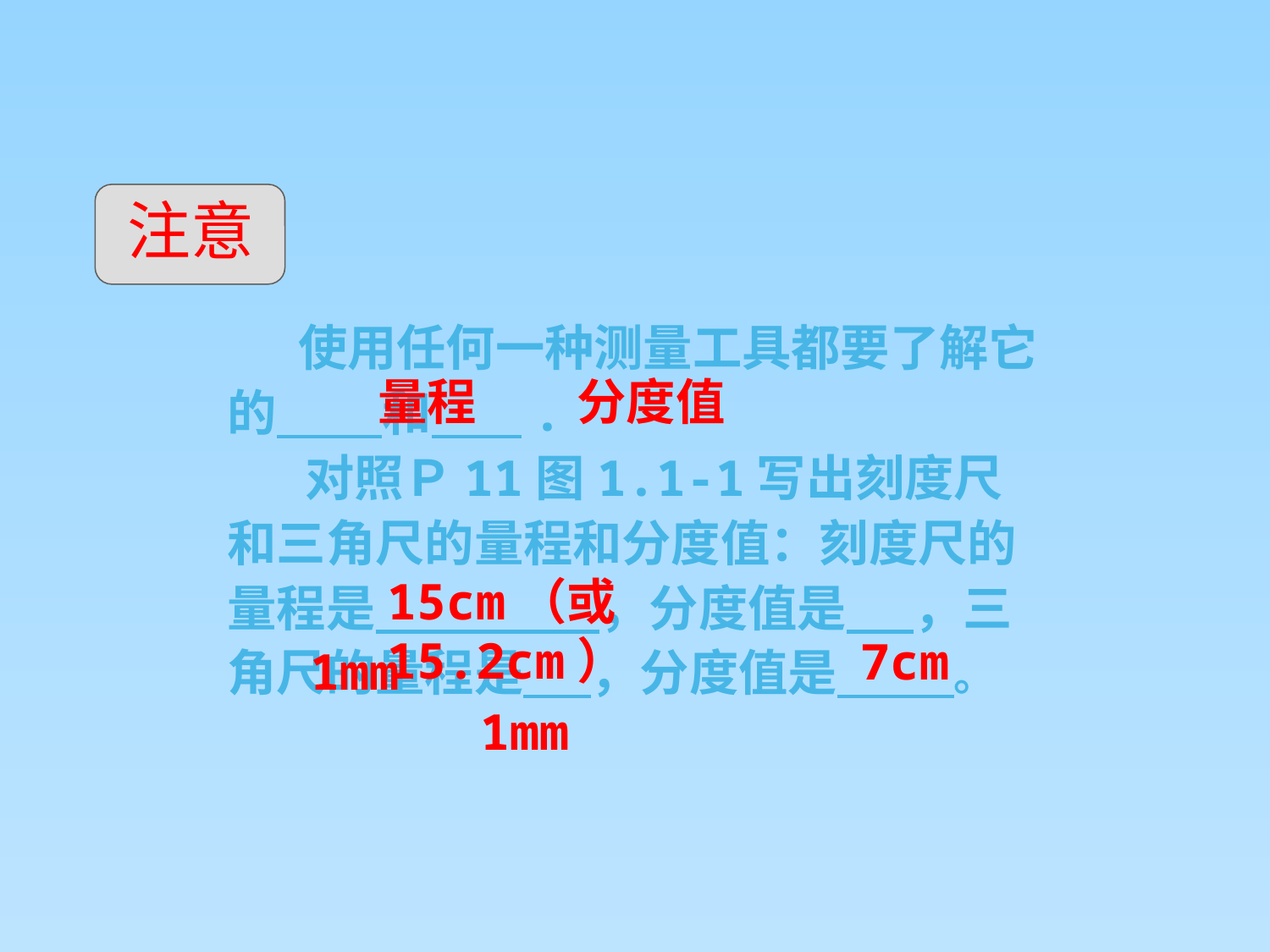

注意
   使用任何一种测量工具都要了解它的    　 和        .
   对照Ｐ11图1.1-1写出刻度尺和三角尺的量程和分度值：刻度尺的量程是                    ，分度值是      ，三角尺的量程是      ，分度值是      　。
量程
分度值
15cm（或15.2cm）
7cm
1mm
1mm